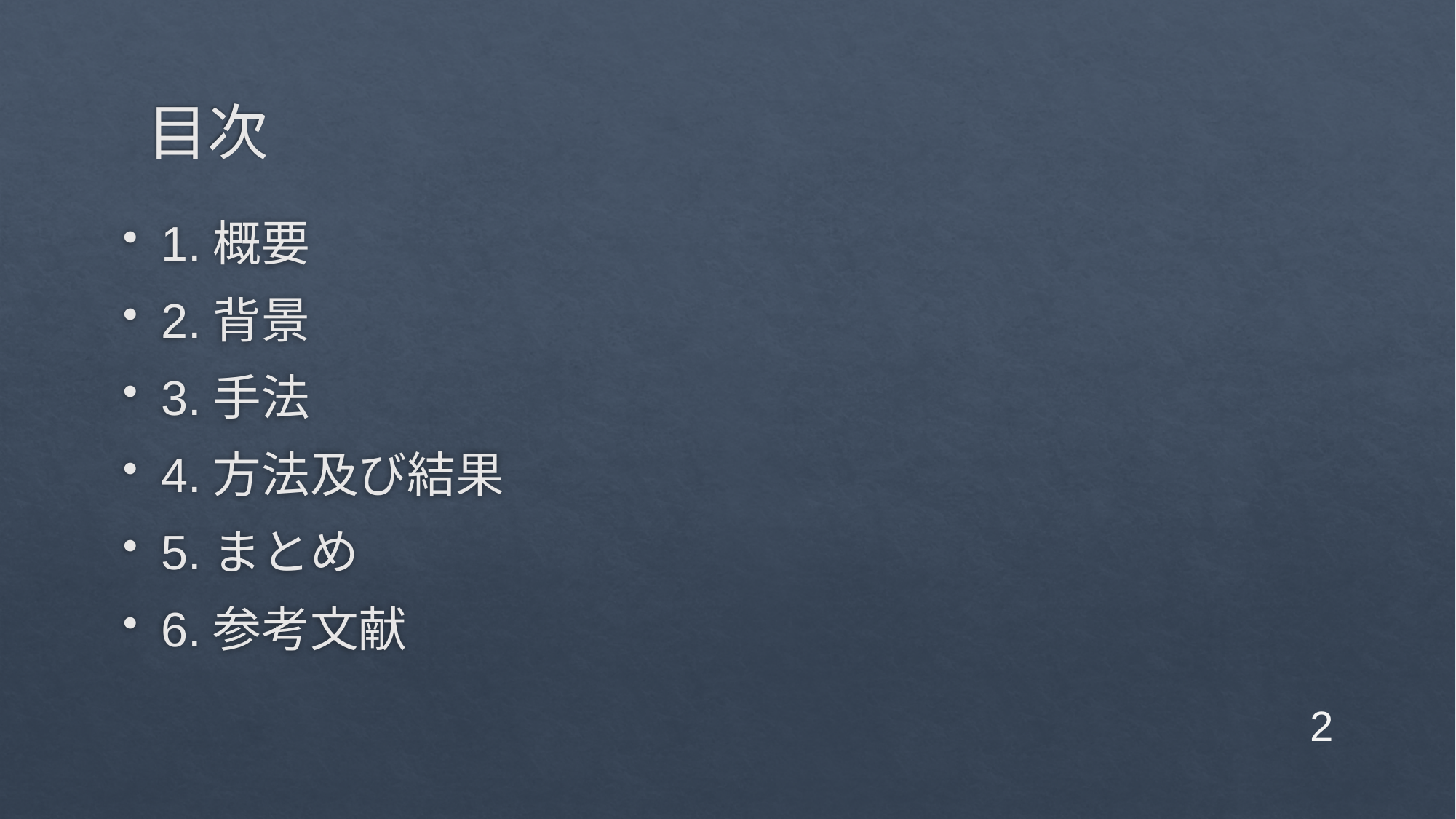

# 目次
1.概要
2.背景
3.手法
4.方法及び結果
5.まとめ
6.参考文献

2